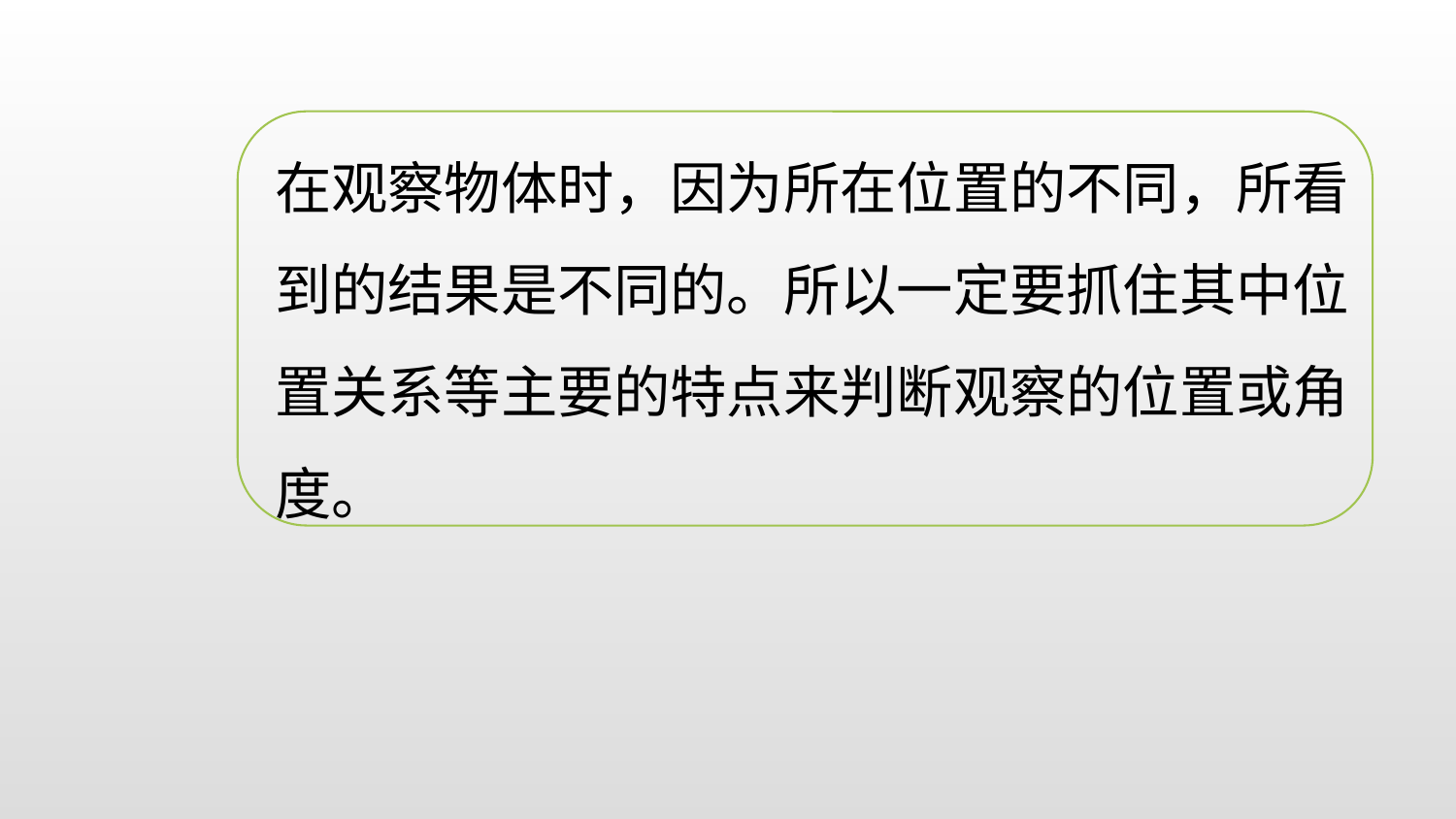

在观察物体时，因为所在位置的不同，所看到的结果是不同的。所以一定要抓住其中位置关系等主要的特点来判断观察的位置或角度。